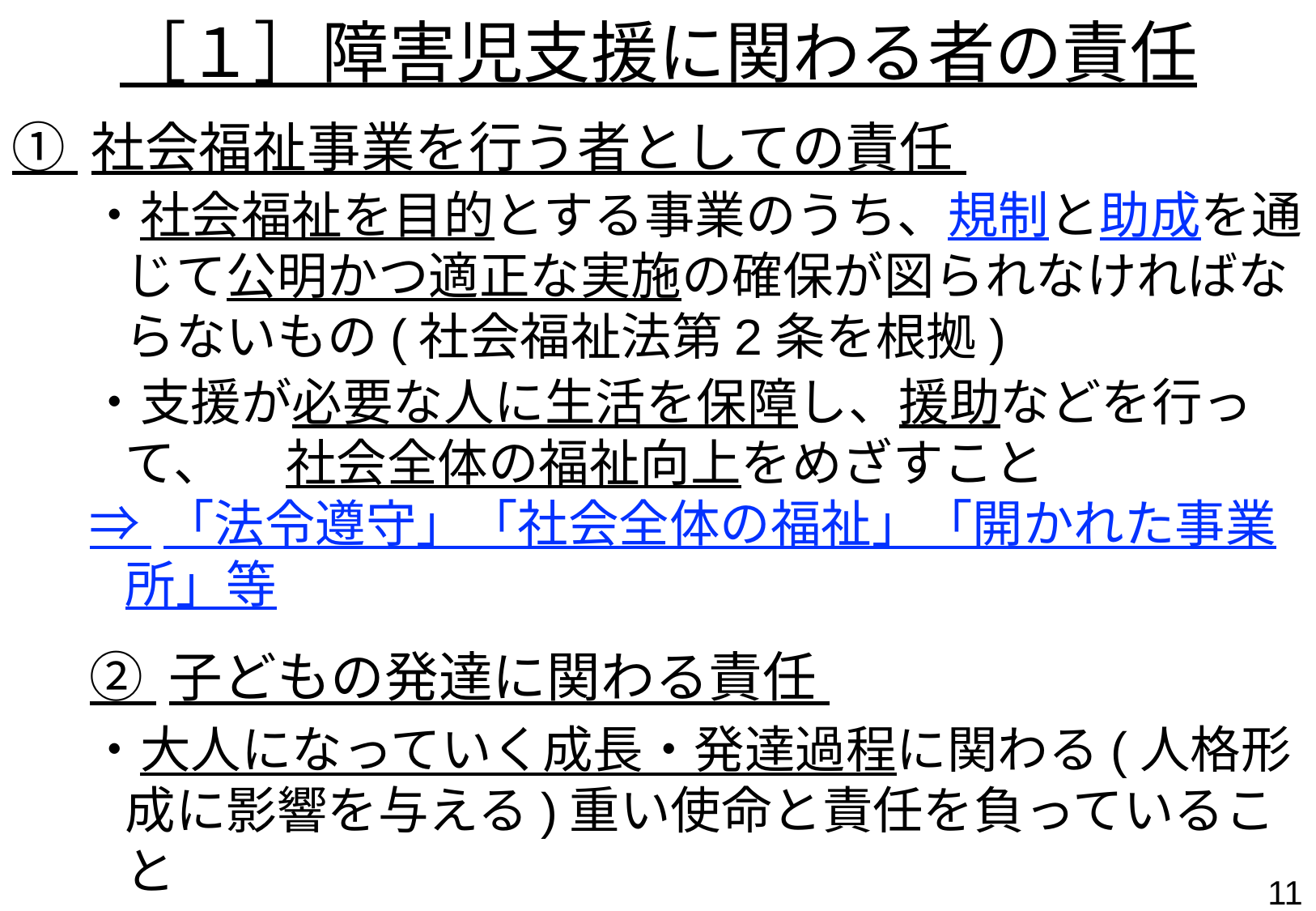

［１］障害児支援に関わる者の責任
① 社会福祉事業を行う者としての責任
・社会福祉を目的とする事業のうち、規制と助成を通じて公明かつ適正な実施の確保が図られなければならないもの(社会福祉法第2条を根拠)
・支援が必要な人に生活を保障し、援助などを行って、　 社会全体の福祉向上をめざすこと
⇒ 「法令遵守」「社会全体の福祉」「開かれた事業所」等
② 子どもの発達に関わる責任
・大人になっていく成長・発達過程に関わる(人格形成に影響を与える)重い使命と責任を負っていること
・子どもの発達の正しい理解と支援に関する技術が必要
（適切な支援を提供できない＝“法令遵守”できていない）

11